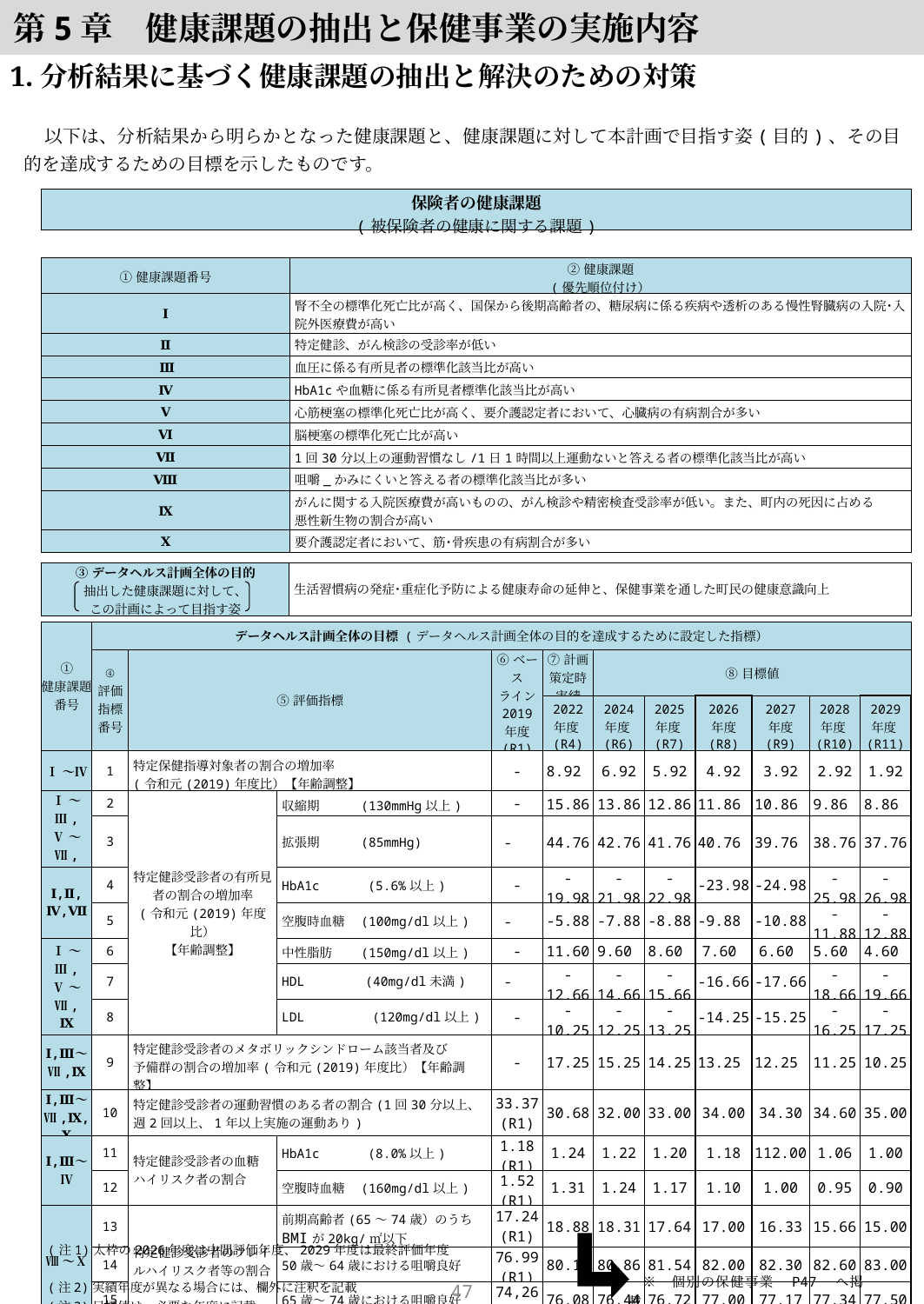

第5章　健康課題の抽出と保健事業の実施内容
1.分析結果に基づく健康課題の抽出と解決のための対策
　以下は、分析結果から明らかとなった健康課題と、健康課題に対して本計画で目指す姿(目的)、その目的を達成するための目標を示したものです。
| 保険者の健康課題 (被保険者の健康に関する課題) |
| --- |
| ①健康課題番号 | ②健康課題 (優先順位付け） |
| --- | --- |
| Ⅰ | 腎不全の標準化死亡比が高く、国保から後期高齢者の、糖尿病に係る疾病や透析のある慢性腎臓病の入院･入院外医療費が高い |
| Ⅱ | 特定健診、がん検診の受診率が低い |
| Ⅲ | 血圧に係る有所見者の標準化該当比が高い |
| Ⅳ | HbA1cや血糖に係る有所見者標準化該当比が高い |
| Ⅴ | 心筋梗塞の標準化死亡比が高く、要介護認定者において、心臓病の有病割合が多い |
| Ⅵ | 脳梗塞の標準化死亡比が高い |
| Ⅶ | 1回30分以上の運動習慣なし/1日1時間以上運動ないと答える者の標準化該当比が高い |
| Ⅷ | 咀嚼\_かみにくいと答える者の標準化該当比が多い |
| Ⅸ | がんに関する入院医療費が高いものの、がん検診や精密検査受診率が低い。また、町内の死因に占める 悪性新生物の割合が高い |
| Ⅹ | 要介護認定者において、筋･骨疾患の有病割合が多い |
| ③データヘルス計画全体の目的 抽出した健康課題に対して、 この計画によって目指す姿 | 生活習慣病の発症･重症化予防による健康寿命の延伸と、保健事業を通した町民の健康意識向上 |
| --- | --- |

| ① 健康課題番号 | データヘルス計画全体の目標 (データヘルス計画全体の目的を達成するために設定した指標） |  |  |  |  |  |  |  |  |  |  |
| --- | --- | --- | --- | --- | --- | --- | --- | --- | --- | --- | --- |
|  | ④ 評価 指標番号 | ⑤評価指標 |  | ⑥ベース ライン 2019 年度 (R1) | ⑦計画 策定時 実績 | ⑧目標値 |  |  |  |  |  |
|  |  |  |  |  | 2022 年度(R4) | 2024 年度(R6) | 2025 年度(R7) | 2026 年度 (R8) | 2027 年度 (R9) | 2028 年度(R10) | 2029 年度(R11) |
| Ⅰ～Ⅳ | 1 | 特定保健指導対象者の割合の増加率 (令和元(2019)年度比）【年齢調整】 |  | - | 8.92 | 6.92 | 5.92 | 4.92 | 3.92 | 2.92 | 1.92 |
| Ⅰ～Ⅲ, Ⅴ～Ⅶ, Ⅸ | 2 | 特定健診受診者の有所見者の割合の増加率 (令和元(2019)年度比） 【年齢調整】 | 収縮期　　　(130mmHg以上) | - | 15.86 | 13.86 | 12.86 | 11.86 | 10.86 | 9.86 | 8.86 |
|  | 3 |  | 拡張期　　　(85mmHg) | - | 44.76 | 42.76 | 41.76 | 40.76 | 39.76 | 38.76 | 37.76 |
| Ⅰ,Ⅱ, Ⅳ,Ⅶ | 4 |  | HbA1c　　 　(5.6%以上) | - | -19.98 | -21.98 | -22.98 | -23.98 | -24.98 | -25.98 | -26.98 |
|  | 5 |  | 空腹時血糖　(100mg/dl以上) | - | -5.88 | -7.88 | -8.88 | -9.88 | -10.88 | -11.88 | -12.88 |
| Ⅰ～Ⅲ, Ⅴ～Ⅶ, Ⅸ | 6 |  | 中性脂肪　　(150mg/dl以上) | - | 11.60 | 9.60 | 8.60 | 7.60 | 6.60 | 5.60 | 4.60 |
|  | 7 |  | HDL　 　　　(40mg/dl未満) | - | -12.66 | -14.66 | -15.66 | -16.66 | -17.66 | -18.66 | -19.66 |
|  | 8 |  | LDL 　　　(120mg/dl以上) | - | -10.25 | -12.25 | -13.25 | -14.25 | -15.25 | -16.25 | -17.25 |
| Ⅰ,Ⅲ～Ⅶ,Ⅸ | 9 | 特定健診受診者のメタボリックシンドローム該当者及び 予備群の割合の増加率(令和元(2019)年度比）【年齢調整】 |  | - | 17.25 | 15.25 | 14.25 | 13.25 | 12.25 | 11.25 | 10.25 |
| Ⅰ,Ⅲ～Ⅶ,Ⅸ,Ⅹ | 10 | 特定健診受診者の運動習慣のある者の割合(1回30分以上、 週2回以上、1年以上実施の運動あり) |  | 33.37 (R1) | 30.68 | 32.00 | 33.00 | 34.00 | 34.30 | 34.60 | 35.00 |
| Ⅰ,Ⅲ～Ⅳ | 11 | 特定健診受診者の血糖 ハイリスク者の割合 | HbA1c　　 　(8.0%以上) | 1.18 (R1) | 1.24 | 1.22 | 1.20 | 1.18 | 112.00 | 1.06 | 1.00 |
|  | 12 |  | 空腹時血糖　(160mg/dl以上) | 1.52 (R1) | 1.31 | 1.24 | 1.17 | 1.10 | 1.00 | 0.95 | 0.90 |
| Ⅷ～Ⅹ | 13 | 特定健診受診者のフレイルハイリスク者等の割合 | 前期高齢者(65～74歳）のうちBMIが20kg/㎡以下 | 17.24 (R1) | 18.88 | 18.31 | 17.64 | 17.00 | 16.33 | 15.66 | 15.00 |
| Ⅲ | 14 |  | 50歳～64歳における咀嚼良好 | 76.99 (R1) | 80.18 | 80.86 | 81.54 | 82.00 | 82.30 | 82.60 | 83.00 |
|  | 15 |  | 65歳～74歳における咀嚼良好 | 74,26 (R1) | 76.08 | 76.44 | 76.72 | 77.00 | 77.17 | 77.34 | 77.50 |
(注1)太枠の2026年度は中間評価年度、2029年度は最終評価年度
(注2)実績年度が異なる場合には、欄外に注釈を記載
(注3)目標値は、必要な年度に記載

47
　※　個別の保健事業　P47　へ掲載